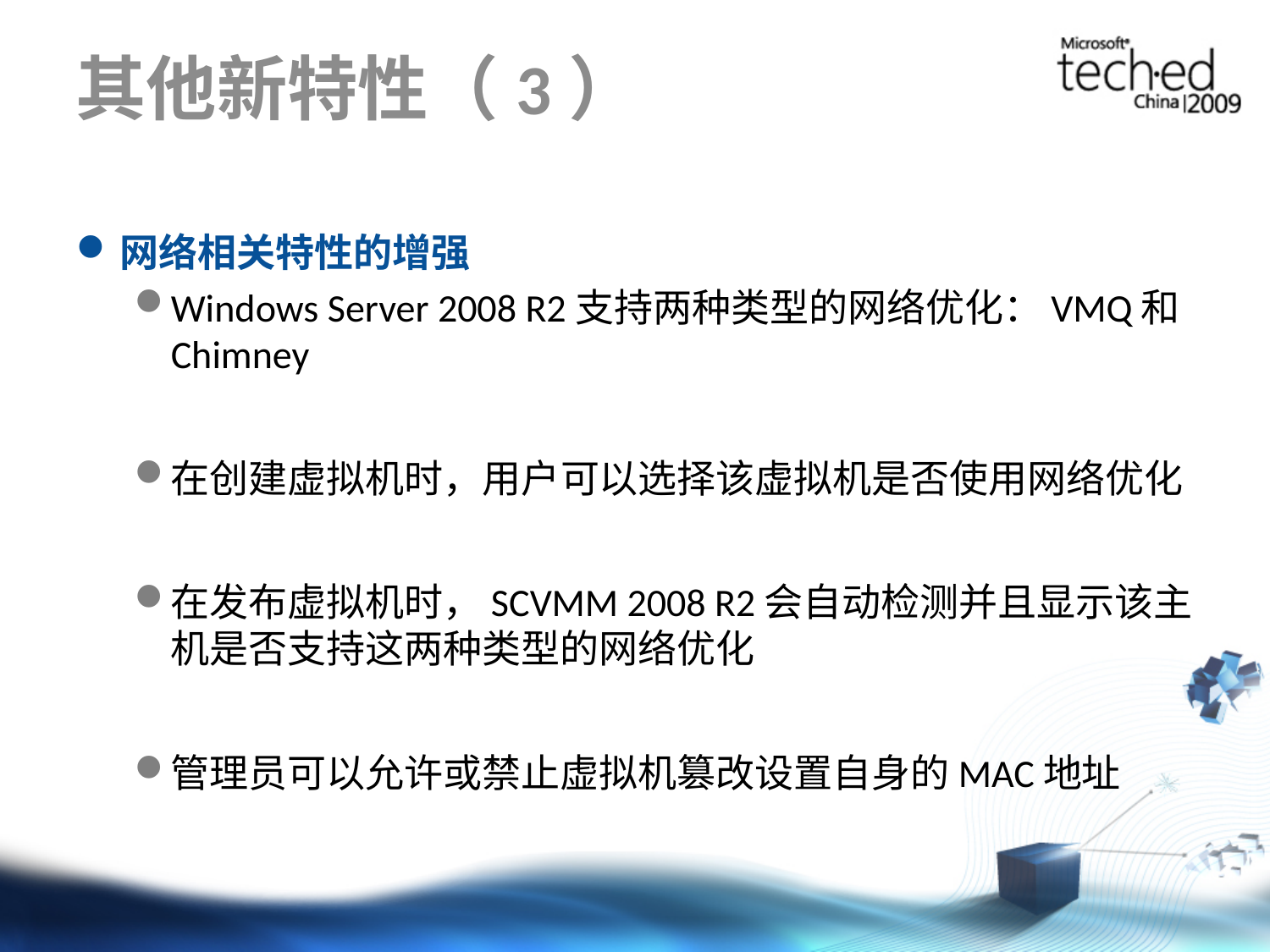

# 其他新特性（3）
网络相关特性的增强
Windows Server 2008 R2支持两种类型的网络优化：VMQ和Chimney

在创建虚拟机时，用户可以选择该虚拟机是否使用网络优化

在发布虚拟机时，SCVMM 2008 R2会自动检测并且显示该主机是否支持这两种类型的网络优化

管理员可以允许或禁止虚拟机篡改设置自身的MAC地址